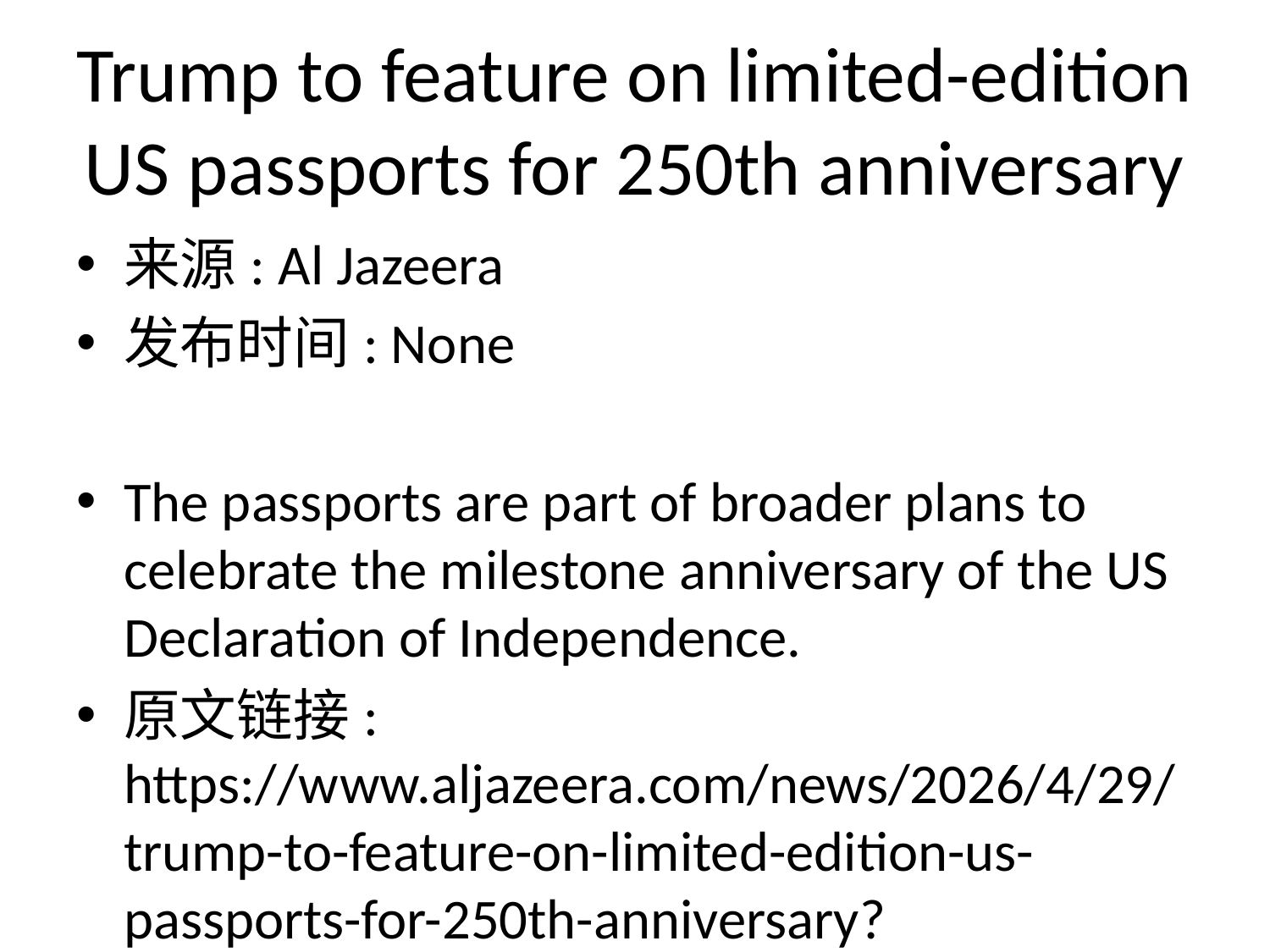

# Trump to feature on limited-edition US passports for 250th anniversary
来源: Al Jazeera
发布时间: None

The passports are part of broader plans to celebrate the milestone anniversary of the US Declaration of Independence.
原文链接: https://www.aljazeera.com/news/2026/4/29/trump-to-feature-on-limited-edition-us-passports-for-250th-anniversary?traffic_source=rss